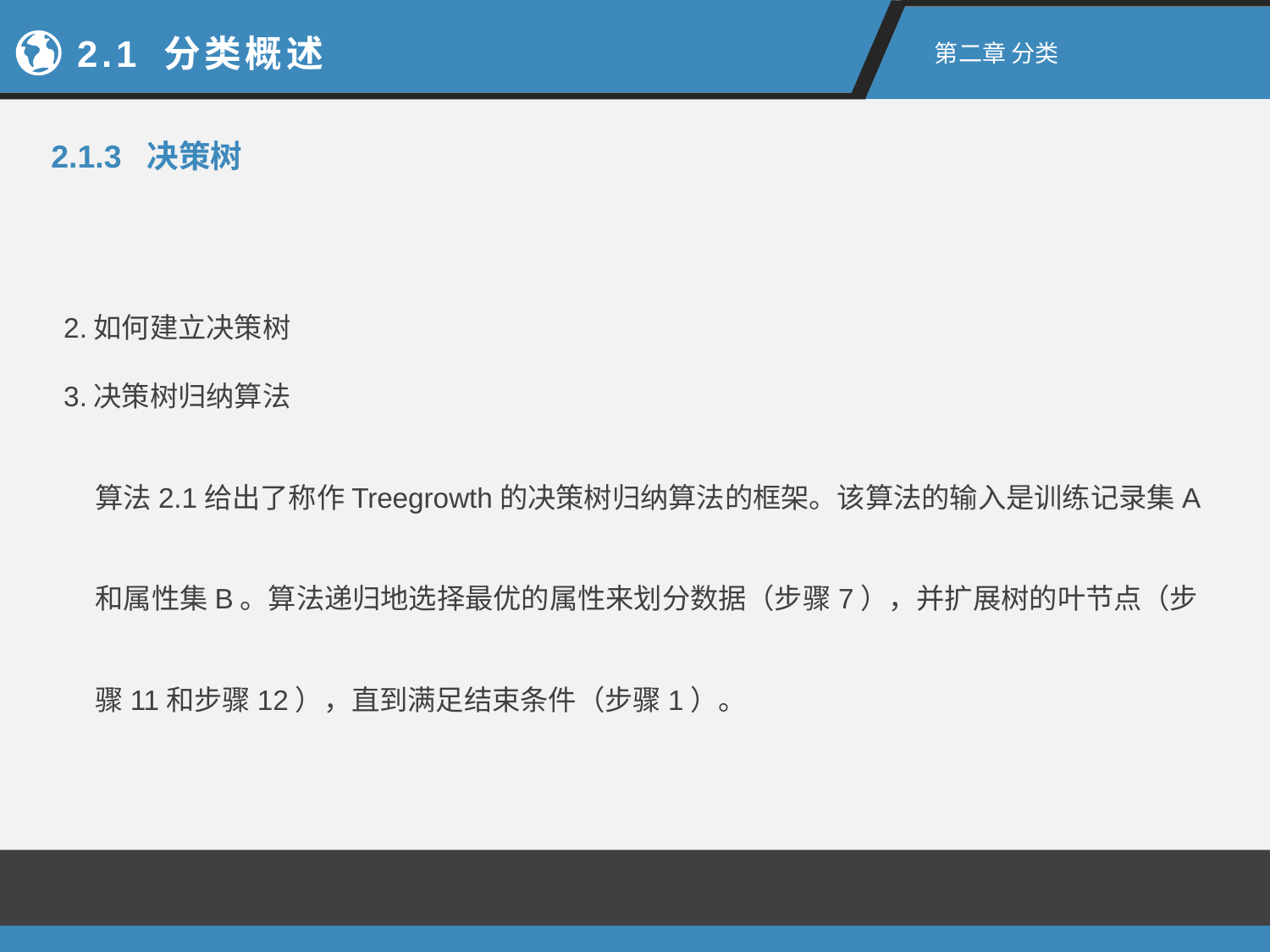

2.1 分类概述

第二章 分类
2.1.3  决策树
2.如何建立决策树
3.决策树归纳算法
算法2.1给出了称作Treegrowth的决策树归纳算法的框架。该算法的输入是训练记录集A和属性集B。算法递归地选择最优的属性来划分数据（步骤7），并扩展树的叶节点（步骤11和步骤12），直到满足结束条件（步骤1）。